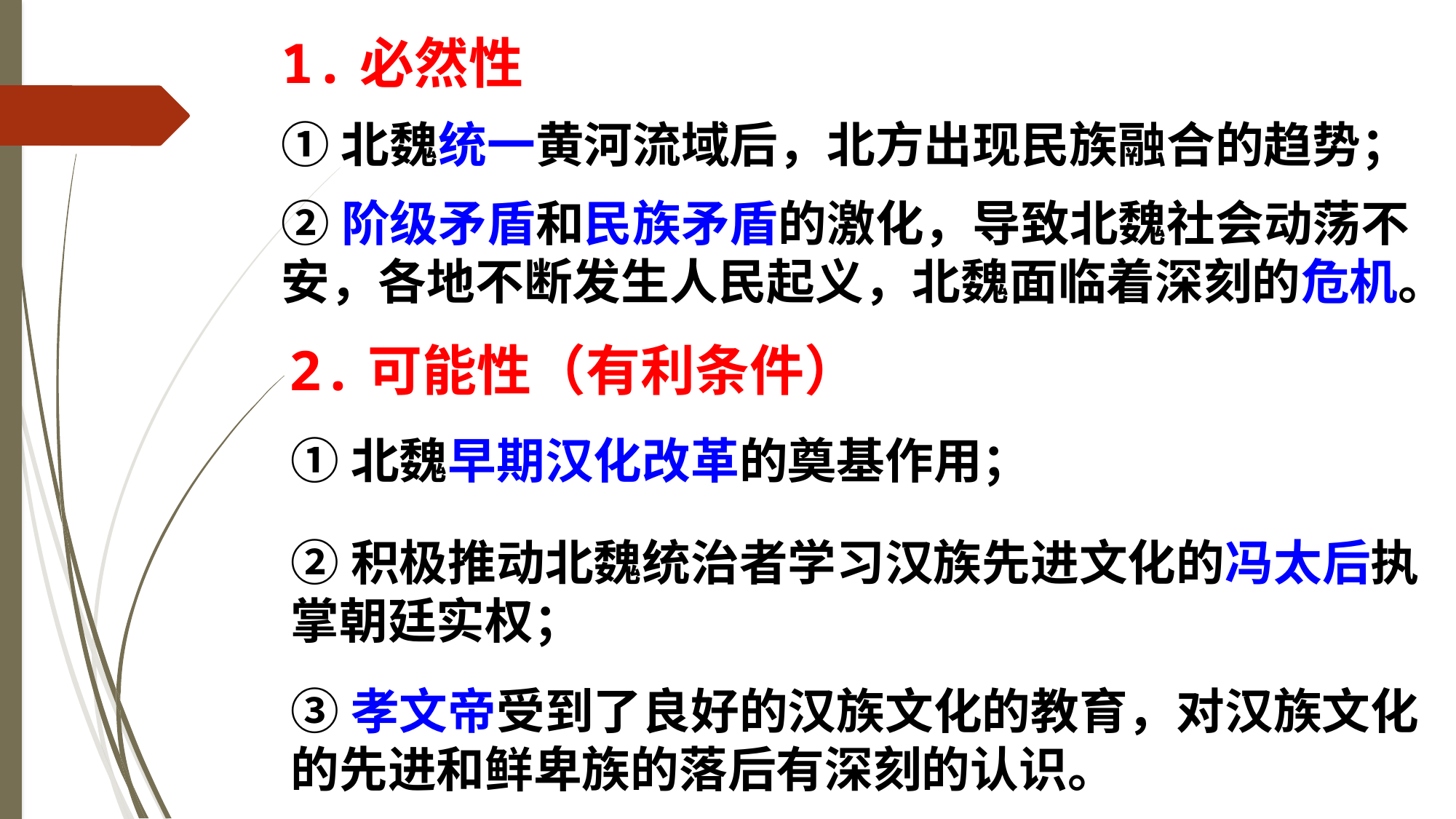

1.必然性
①北魏统一黄河流域后，北方出现民族融合的趋势；
②阶级矛盾和民族矛盾的激化，导致北魏社会动荡不安，各地不断发生人民起义，北魏面临着深刻的危机。
2.可能性（有利条件）
①北魏早期汉化改革的奠基作用；
②积极推动北魏统治者学习汉族先进文化的冯太后执掌朝廷实权；
③孝文帝受到了良好的汉族文化的教育，对汉族文化的先进和鲜卑族的落后有深刻的认识。